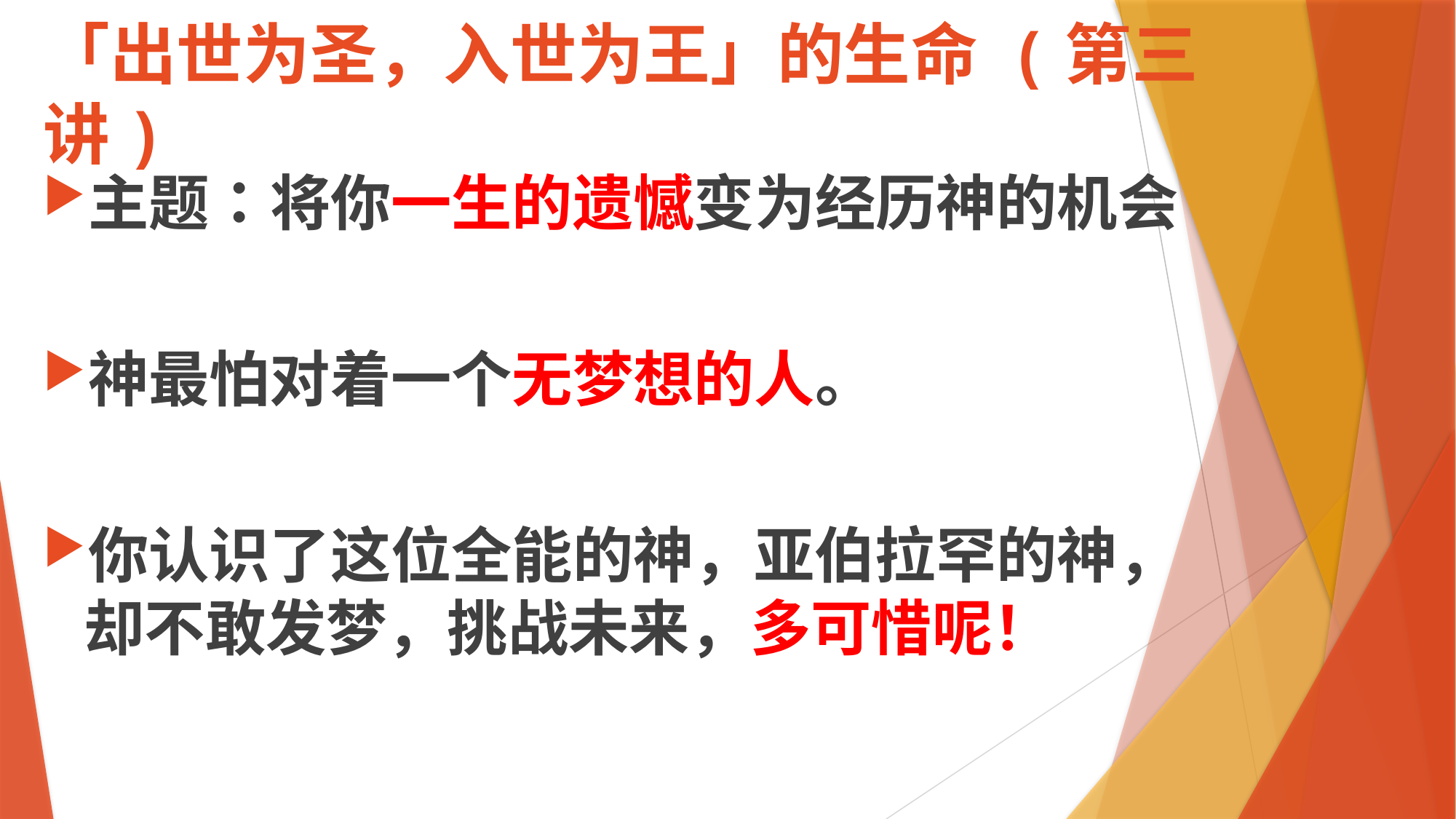

# 「出世为圣，入世为王」的生命 (第三讲)
主题：将你一生的遗憾变为经历神的机会

神最怕对着一个无梦想的人。

你认识了这位全能的神，亚伯拉罕的神，却不敢发梦，挑战未来，多可惜呢！